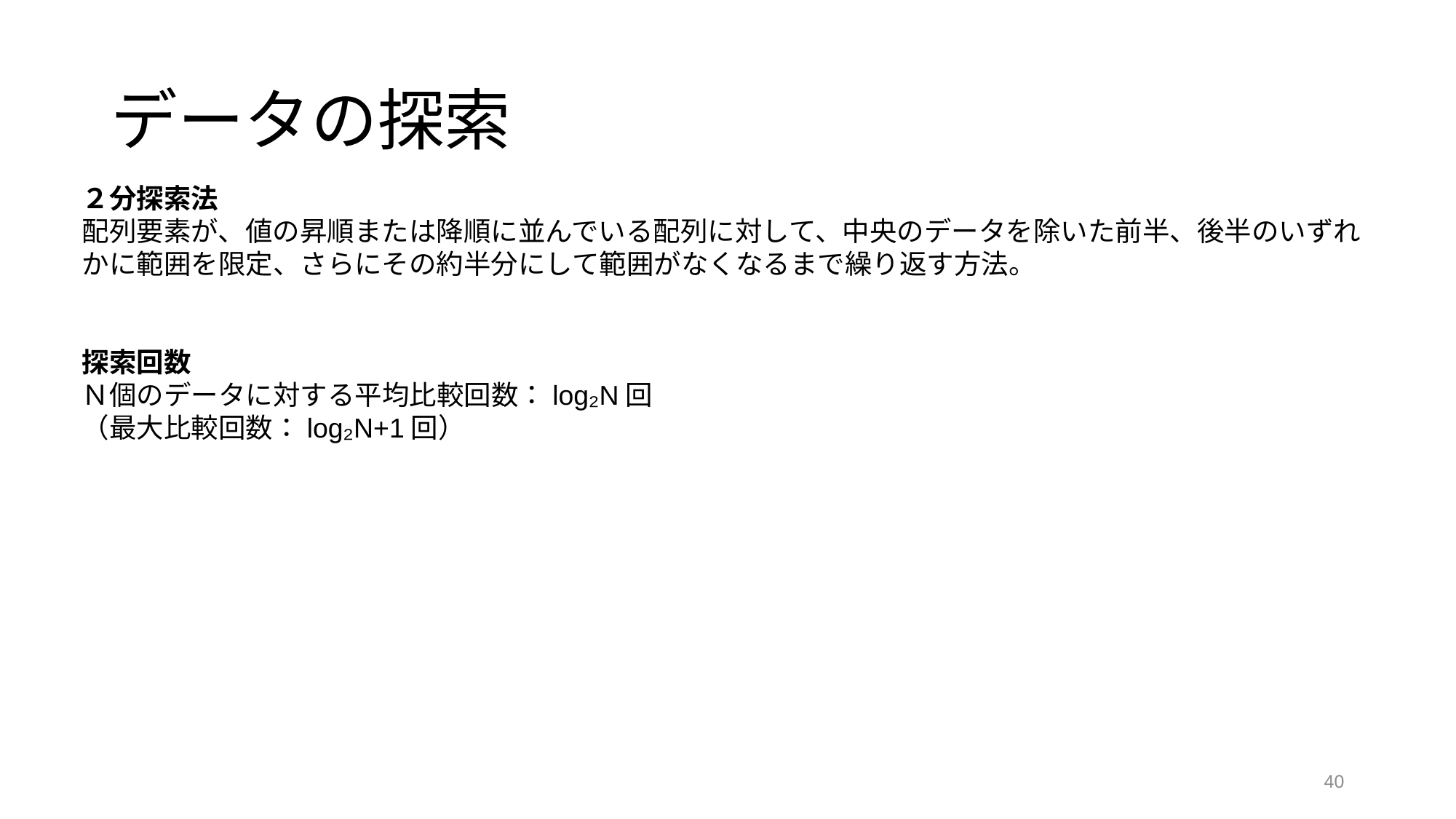

# データの探索
２分探索法
配列要素が、値の昇順または降順に並んでいる配列に対して、中央のデータを除いた前半、後半のいずれかに範囲を限定、さらにその約半分にして範囲がなくなるまで繰り返す方法。

探索回数
Ｎ個のデータに対する平均比較回数：log₂N回
（最大比較回数：log₂N+1回）

40